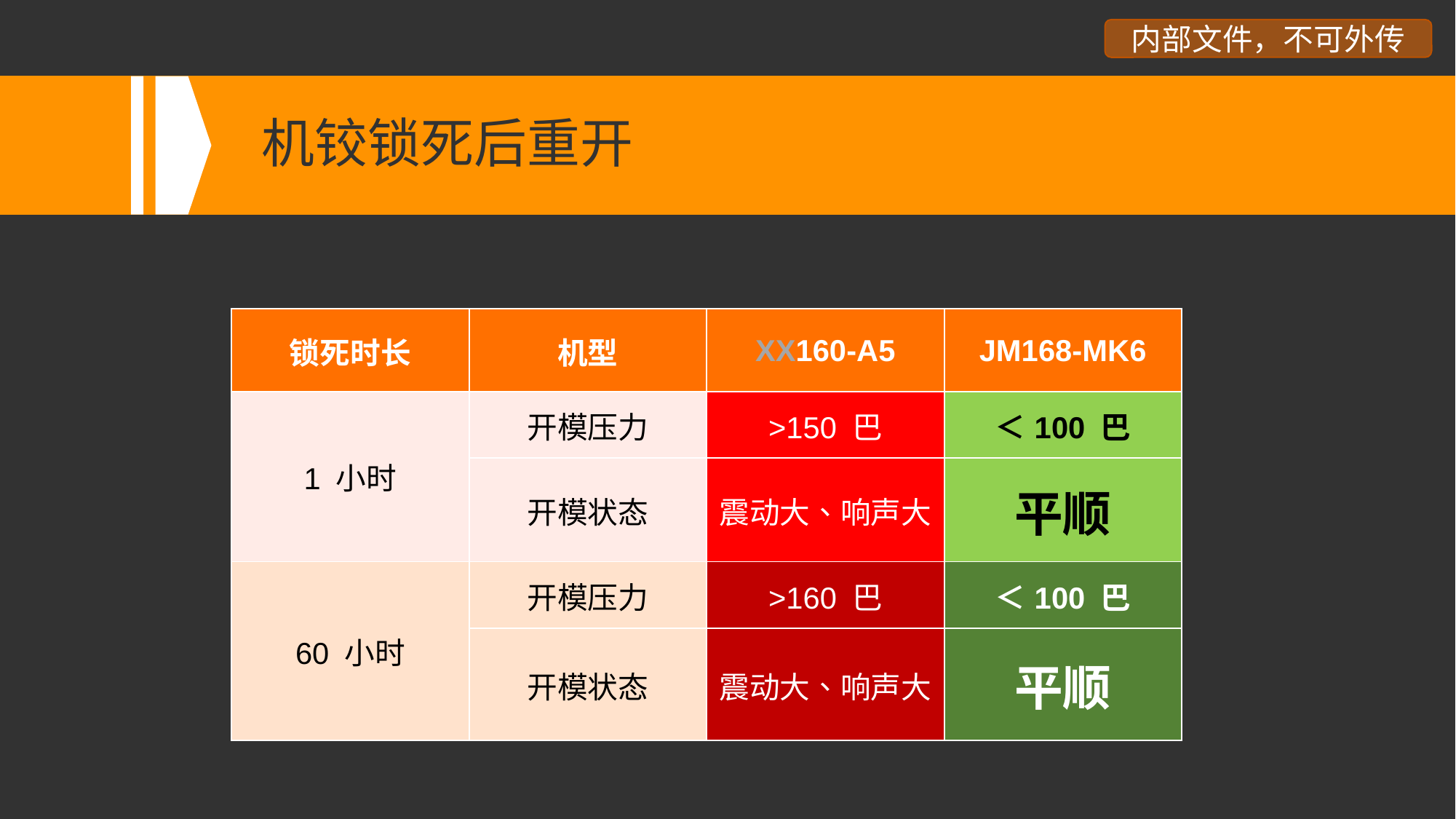

# 机铰锁死后重开
| 锁死时长 | 机型 | XX160-A5 | JM168-MK6 |
| --- | --- | --- | --- |
| 1 小时 | 开模压力 | >150 巴 | ＜100 巴 |
|  | 开模状态 | 震动大、响声大 | 平顺 |
| 60 小时 | 开模压力 | >160 巴 | ＜100 巴 |
|  | 开模状态 | 震动大、响声大 | 平顺 |